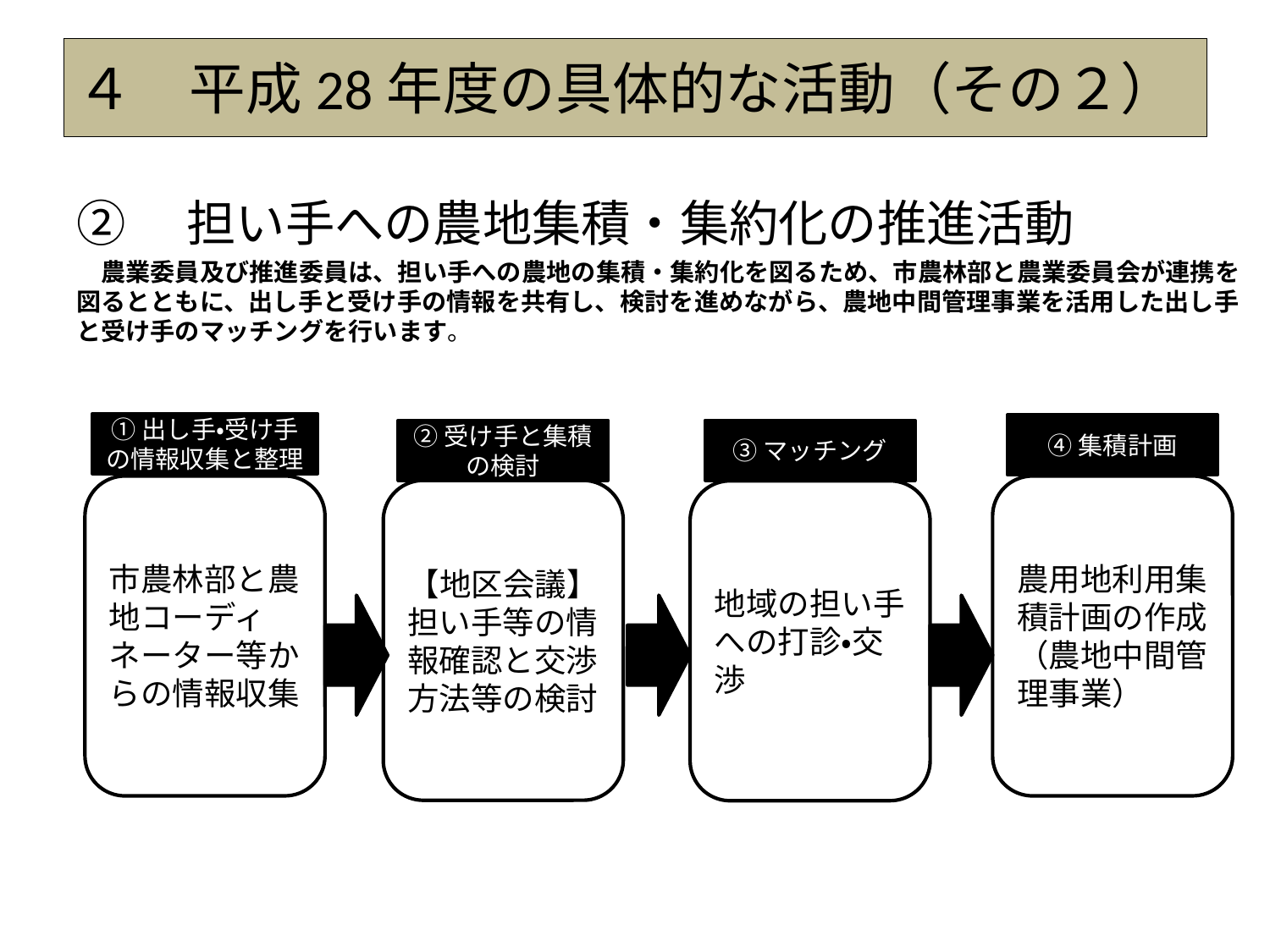

# ４　平成28年度の具体的な活動（その２）
②　担い手への農地集積・集約化の推進活動
　農業委員及び推進委員は、担い手への農地の集積・集約化を図るため、市農林部と農業委員会が連携を図るとともに、出し手と受け手の情報を共有し、検討を進めながら、農地中間管理事業を活用した出し手と受け手のマッチングを行います。

①出し手・受け手の情報収集と整理
④集積計画
②受け手と集積の検討
③マッチング
市農林部と農地コーディネーター等からの情報収集
農用地利用集積計画の作成（農地中間管理事業）
【地区会議】
担い手等の情報確認と交渉方法等の検討
地域の担い手への打診・交渉